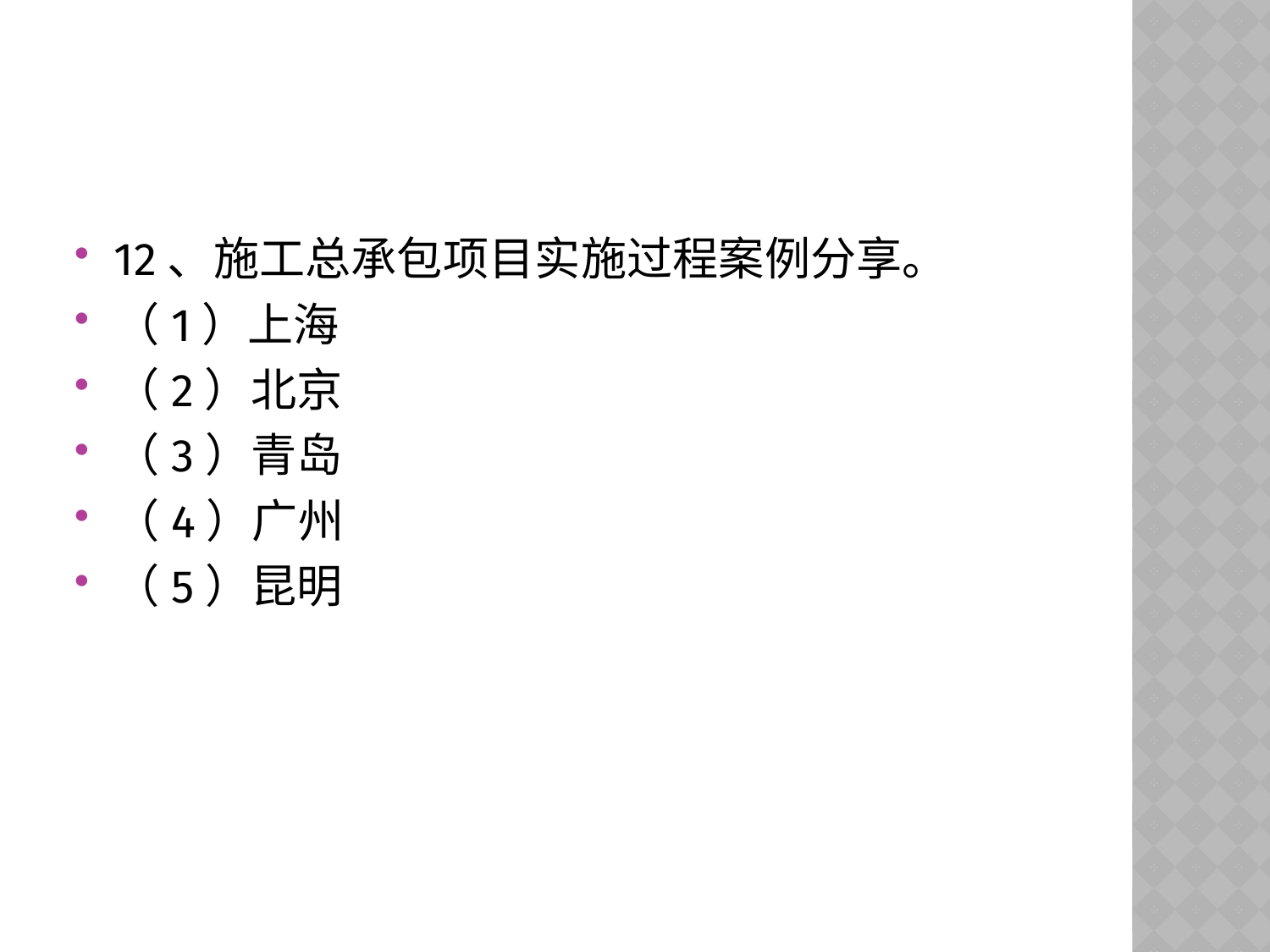

#
12、施工总承包项目实施过程案例分享。
（1）上海
（2）北京
（3）青岛
（4）广州
（5）昆明